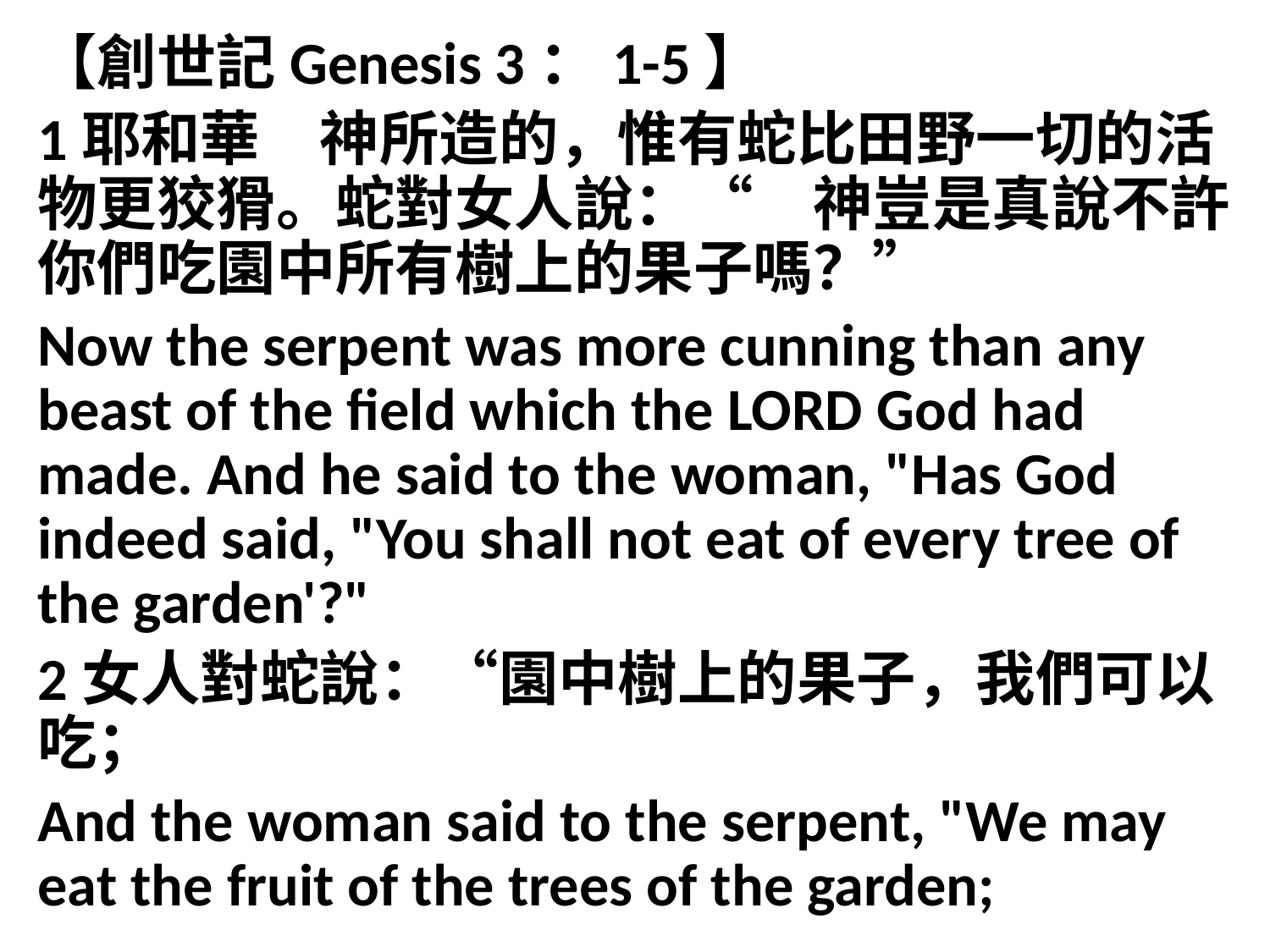

【創世記Genesis 3：1-5】
1耶和華　神所造的，惟有蛇比田野一切的活物更狡猾。蛇對女人說：“　神豈是真說不許你們吃園中所有樹上的果子嗎？”
Now the serpent was more cunning than any beast of the field which the LORD God had made. And he said to the woman, "Has God indeed said, "You shall not eat of every tree of the garden'?"
2女人對蛇說：“園中樹上的果子，我們可以吃；
And the woman said to the serpent, "We may eat the fruit of the trees of the garden;